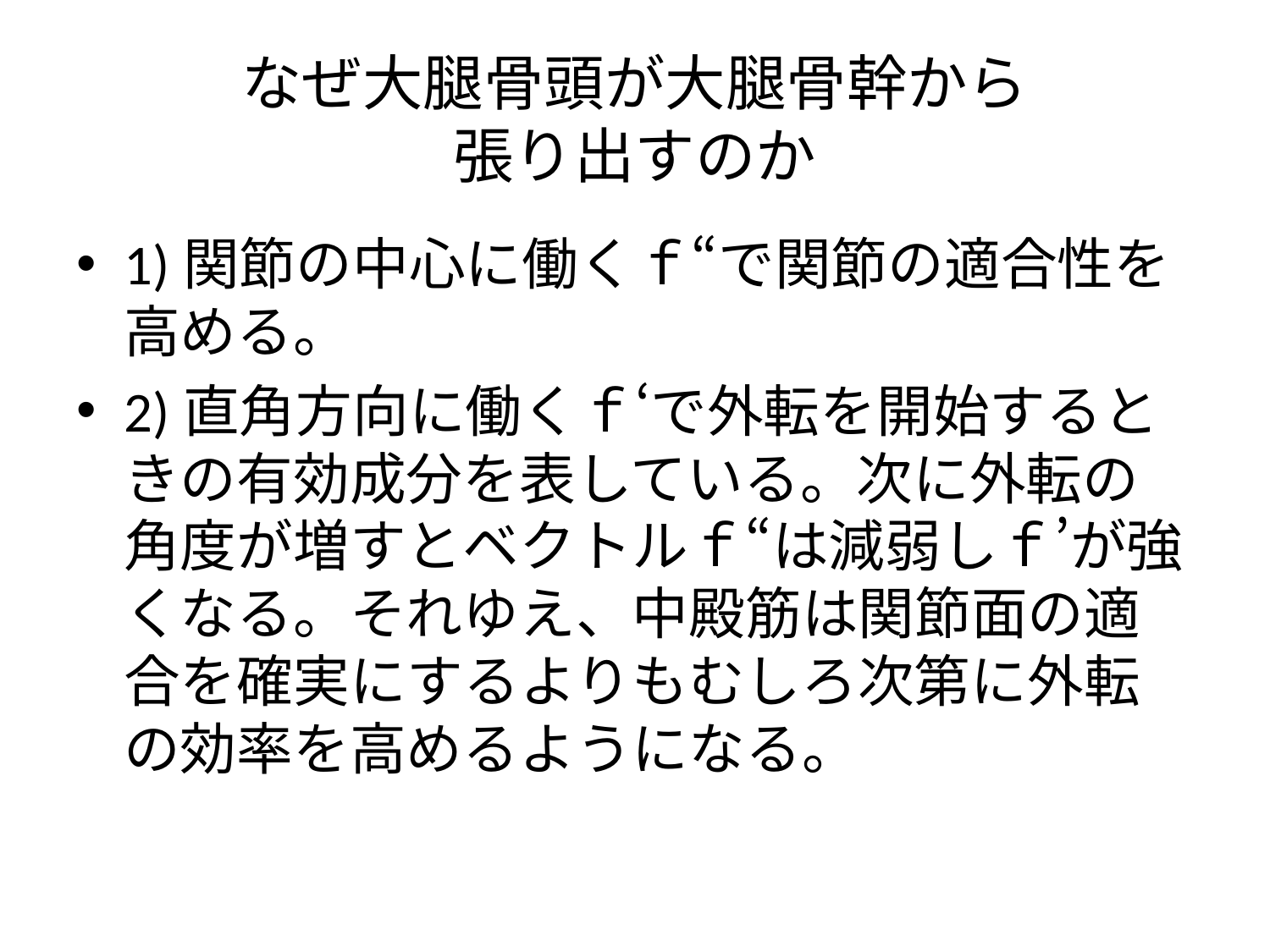

# なぜ大腿骨頭が大腿骨幹から 張り出すのか
1)関節の中心に働くｆ“で関節の適合性を高める。
2)直角方向に働くｆ‘で外転を開始するときの有効成分を表している。次に外転の角度が増すとベクトルｆ“は減弱しｆ’が強くなる。それゆえ、中殿筋は関節面の適合を確実にするよりもむしろ次第に外転の効率を高めるようになる。